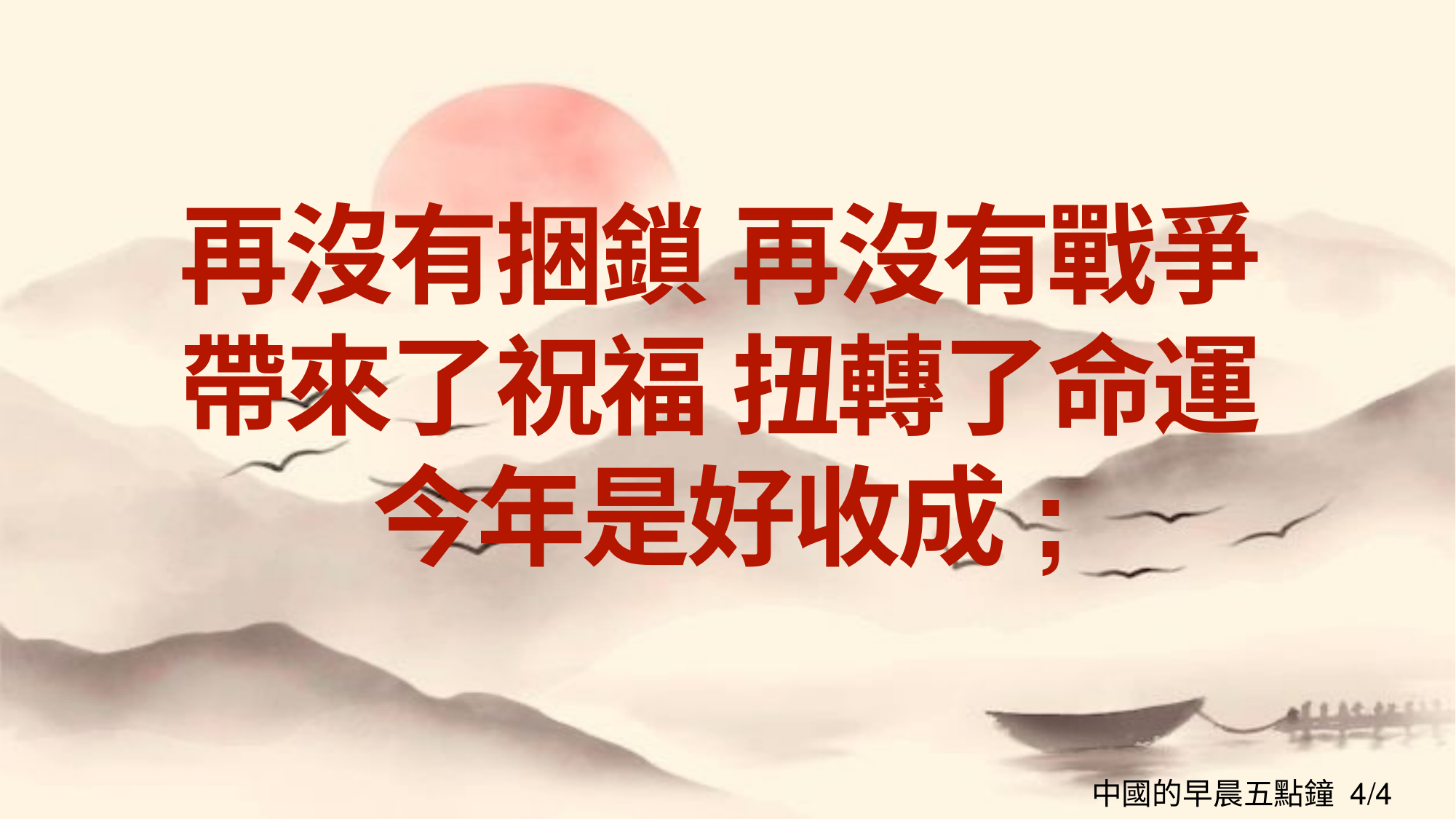

# 再沒有捆鎖 再沒有戰爭 帶來了祝福 扭轉了命運
今年是好收成;
中國的早晨五點鐘 4/4